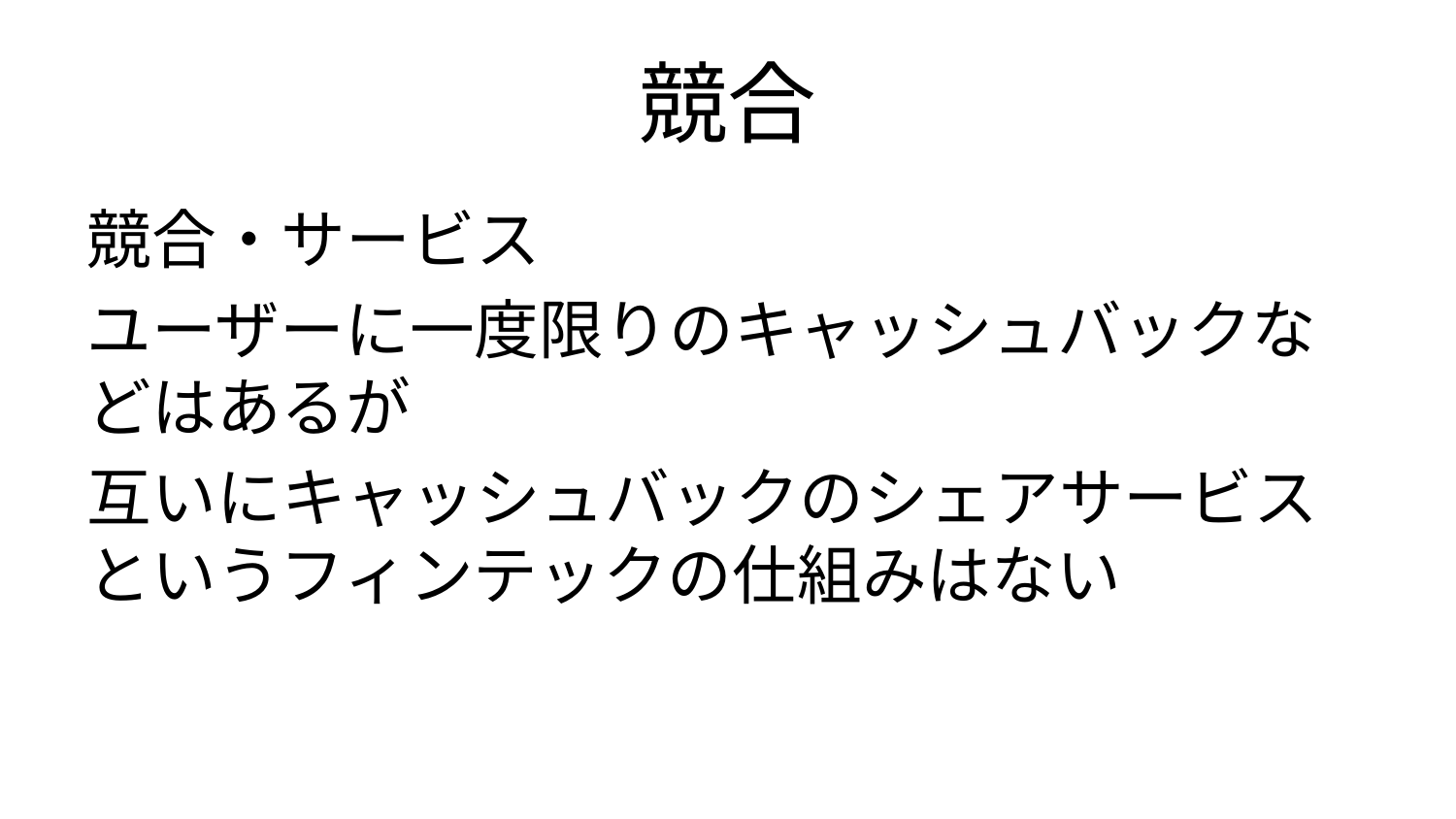

# 競合
競合・サービス
ユーザーに一度限りのキャッシュバックなどはあるが
互いにキャッシュバックのシェアサービスというフィンテックの仕組みはない